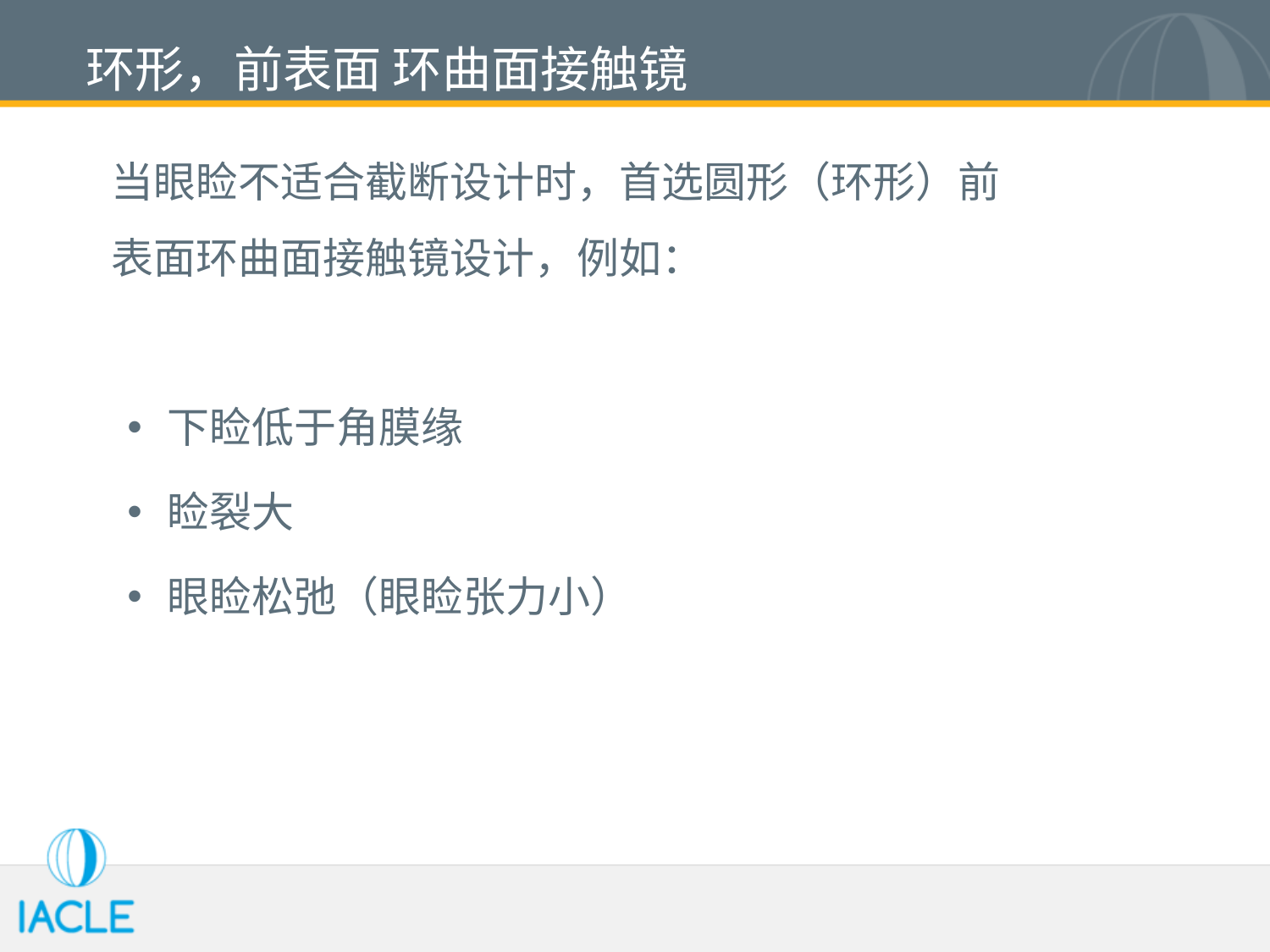

# 环形，前表面 环曲面接触镜
	当眼睑不适合截断设计时，首选圆形（环形）前表面环曲面接触镜设计，例如：

下睑低于角膜缘
睑裂大
眼睑松弛（眼睑张力小）